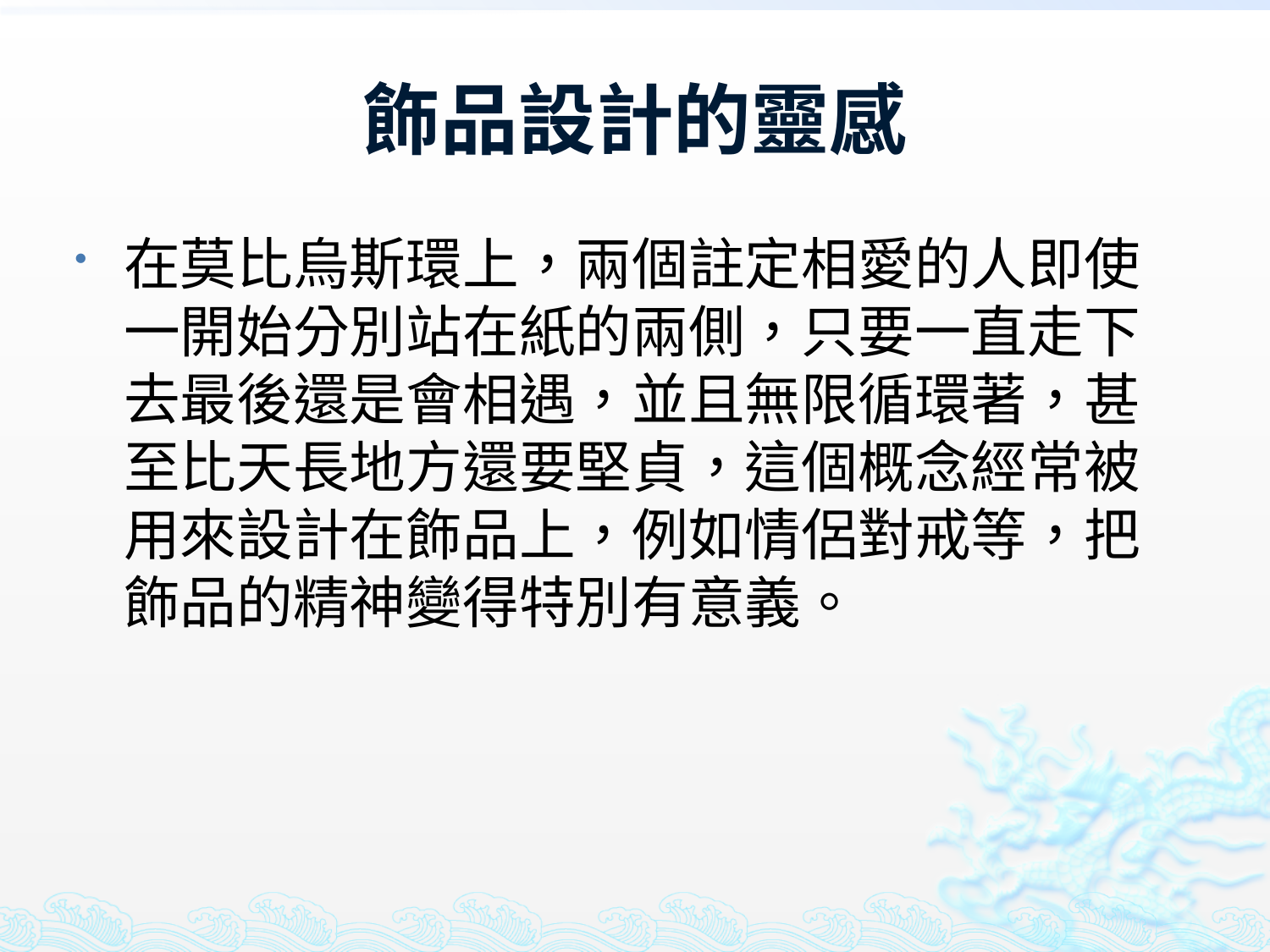

# 飾品設計的靈感
在莫比烏斯環上，兩個註定相愛的人即使一開始分別站在紙的兩側，只要一直走下去最後還是會相遇，並且無限循環著，甚至比天長地方還要堅貞，這個概念經常被用來設計在飾品上，例如情侶對戒等，把飾品的精神變得特別有意義。